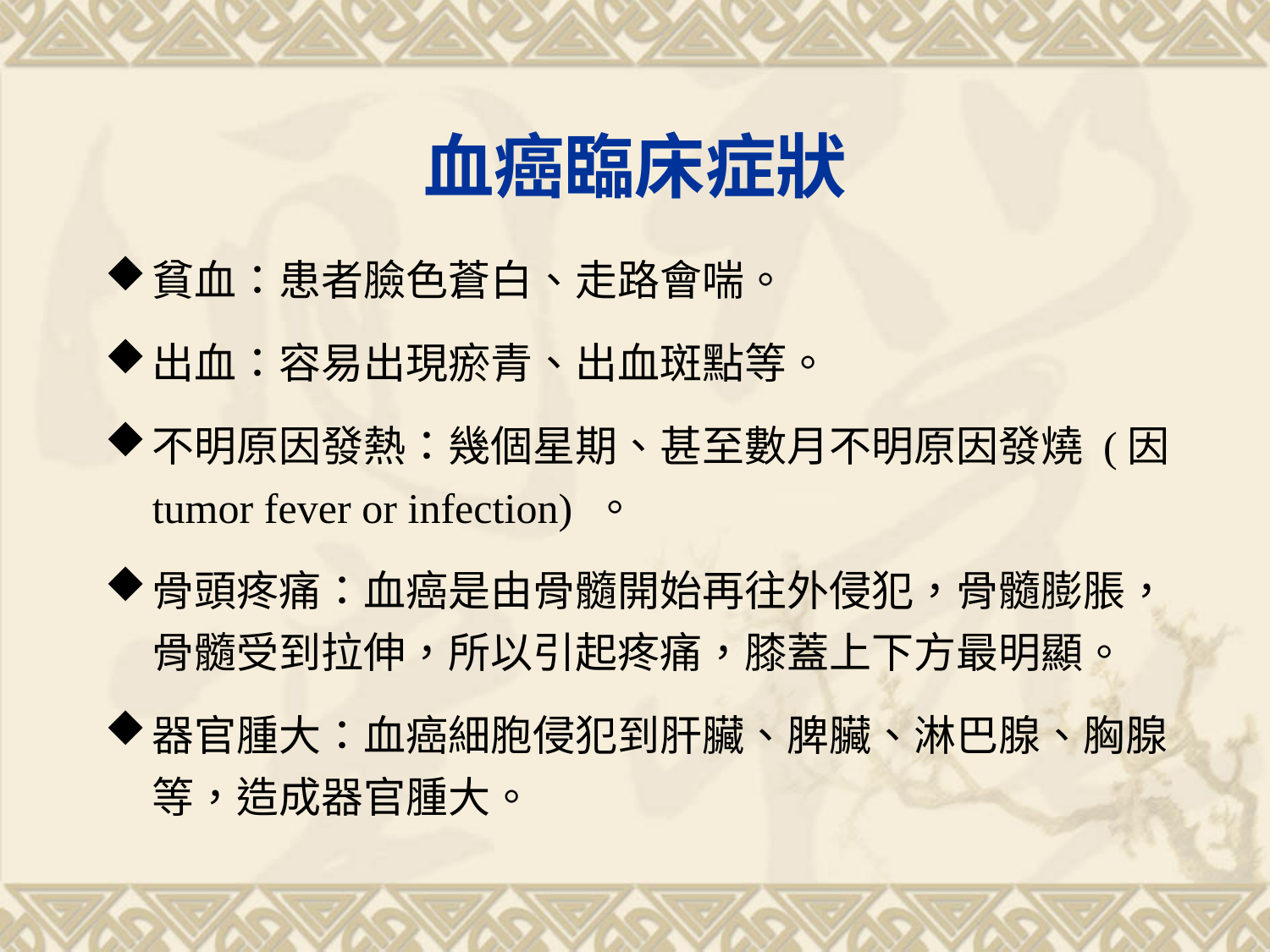

# 血癌臨床症狀
貧血：患者臉色蒼白、走路會喘。
出血：容易出現瘀青、出血斑點等。
不明原因發熱：幾個星期、甚至數月不明原因發燒 (因tumor fever or infection) 。
骨頭疼痛：血癌是由骨髓開始再往外侵犯，骨髓膨脹，骨髓受到拉伸，所以引起疼痛，膝蓋上下方最明顯。
器官腫大：血癌細胞侵犯到肝臟、脾臟、淋巴腺、胸腺等，造成器官腫大。